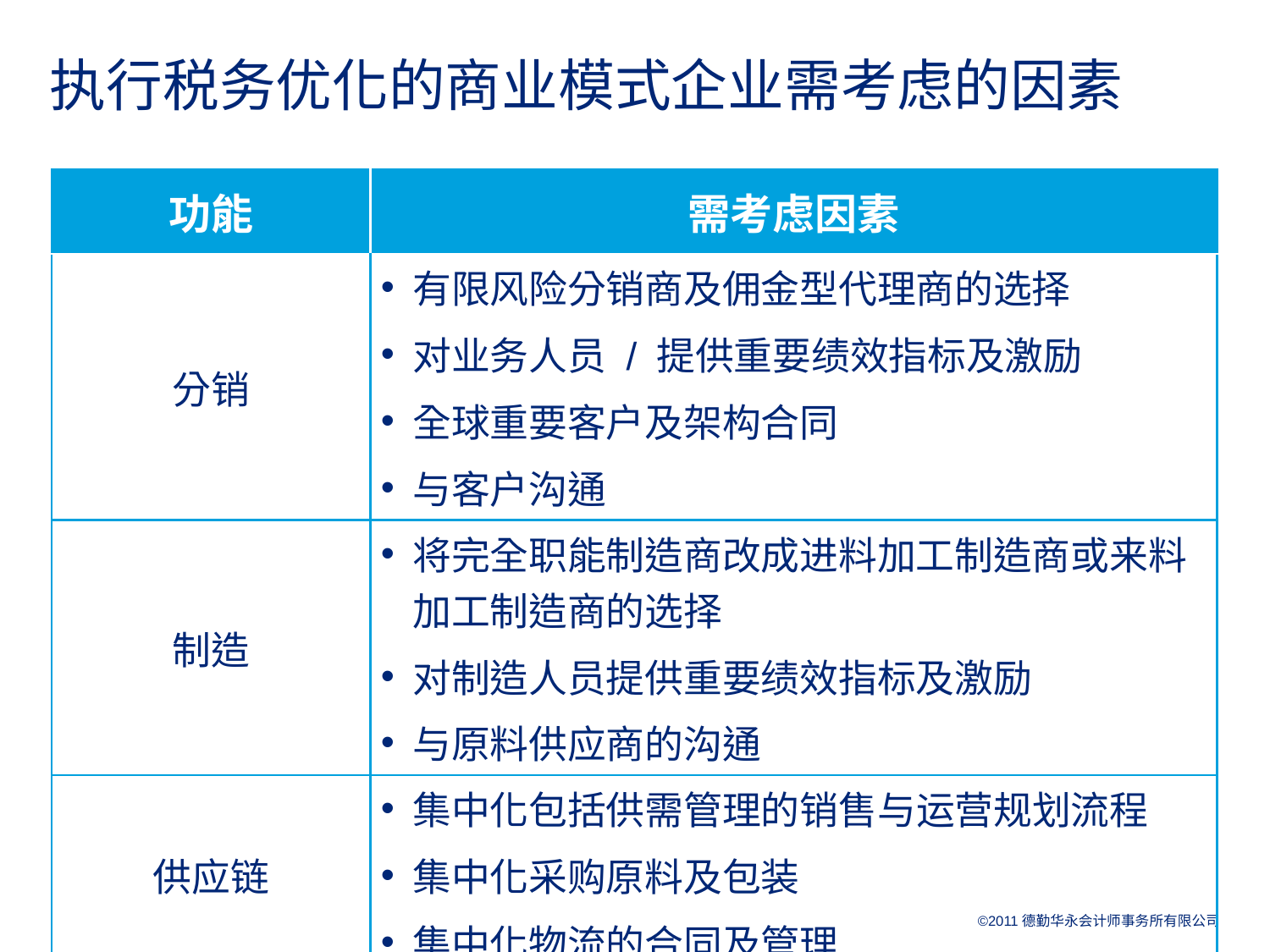

# 执行税务优化的商业模式企业需考虑的因素
| 功能 | 需考虑因素 |
| --- | --- |
| 分销 | 有限风险分销商及佣金型代理商的选择 对业务人员 / 提供重要绩效指标及激励 全球重要客户及架构合同 与客户沟通 |
| 制造 | 将完全职能制造商改成进料加工制造商或来料加工制造商的选择 对制造人员提供重要绩效指标及激励 与原料供应商的沟通 |
| 供应链 | 集中化包括供需管理的销售与运营规划流程 集中化采购原料及包装 集中化物流的合同及管理 |